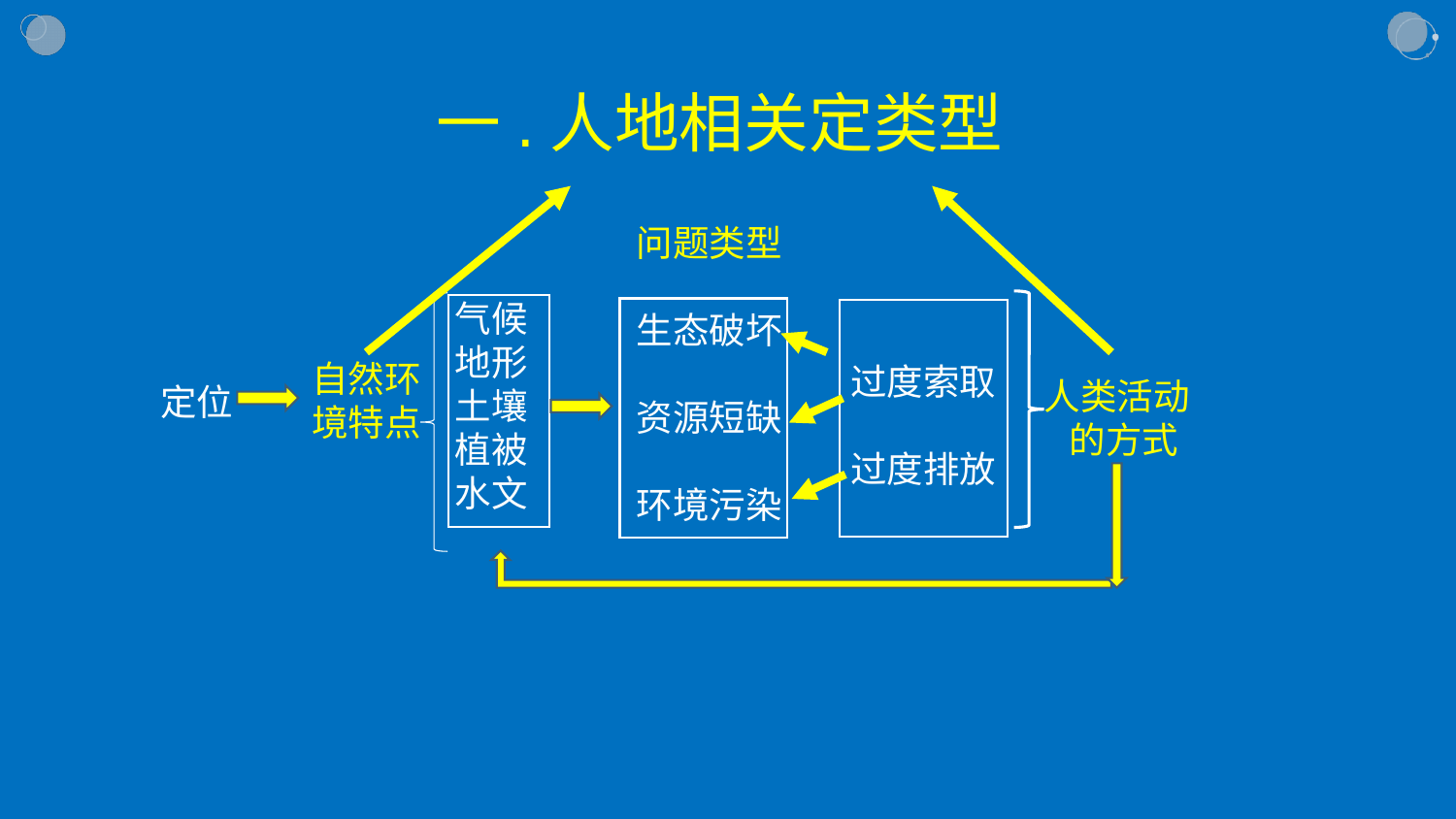

一.人地相关定类型

问题类型

生态破坏

资源短缺

环境污染

气候
地形
土壤
植被
水文

自然环
境特点

过度索取

过度排放

人类活动
  的方式
定位